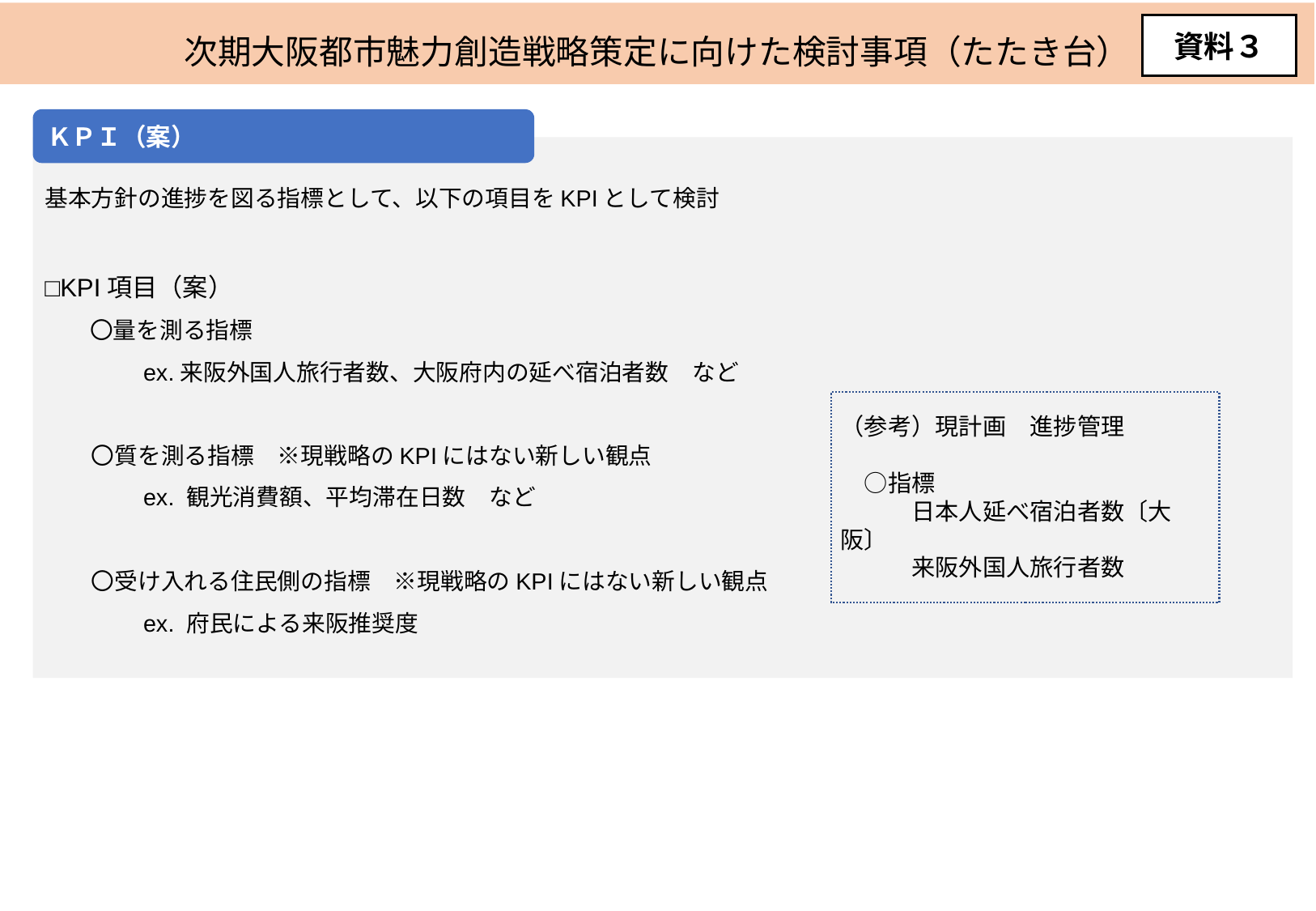

次期大阪都市魅力創造戦略策定に向けた検討事項（たたき台）
資料３
ＫＰＩ（案）

基本方針の進捗を図る指標として、以下の項目をKPIとして検討

□KPI項目（案）
　　〇量を測る指標
　　　　ex.来阪外国人旅行者数、大阪府内の延べ宿泊者数　など

　　〇質を測る指標　※現戦略のKPIにはない新しい観点
　　　　ex. 観光消費額、平均滞在日数　など

　　〇受け入れる住民側の指標　※現戦略のKPIにはない新しい観点
　　　　ex. 府民による来阪推奨度

（参考）現計画　進捗管理

　○指標
　　　日本人延べ宿泊者数〔大阪〕
　　　来阪外国人旅行者数